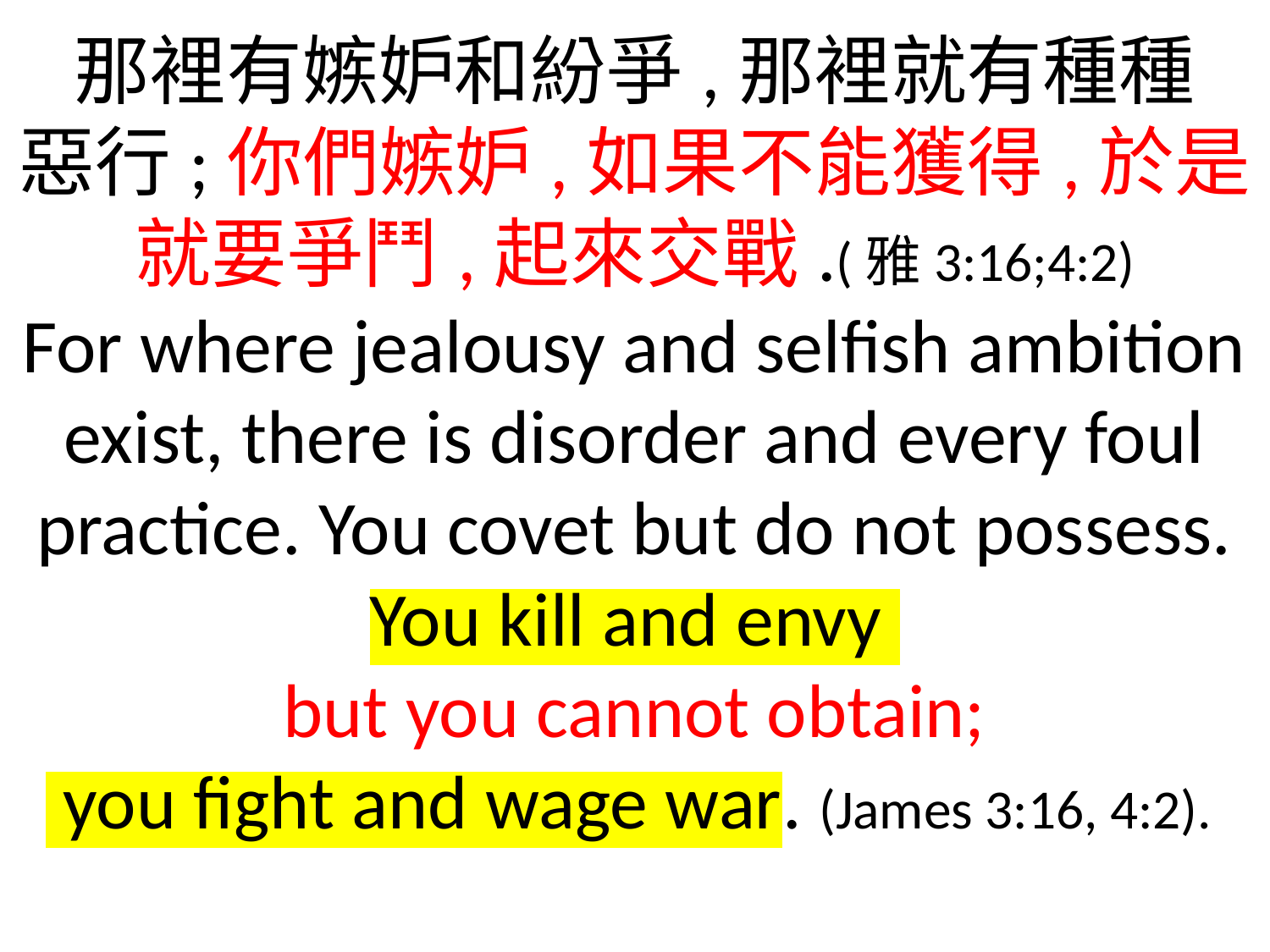

那裡有嫉妒和紛爭,那裡就有種種
惡行;你們嫉妒,如果不能獲得,於是
就要爭鬥,起來交戰.(雅3:16;4:2)
For where jealousy and selfish ambition exist, there is disorder and every foul practice. You covet but do not possess. You kill and envy
but you cannot obtain;
 you fight and wage war. (James 3:16, 4:2).